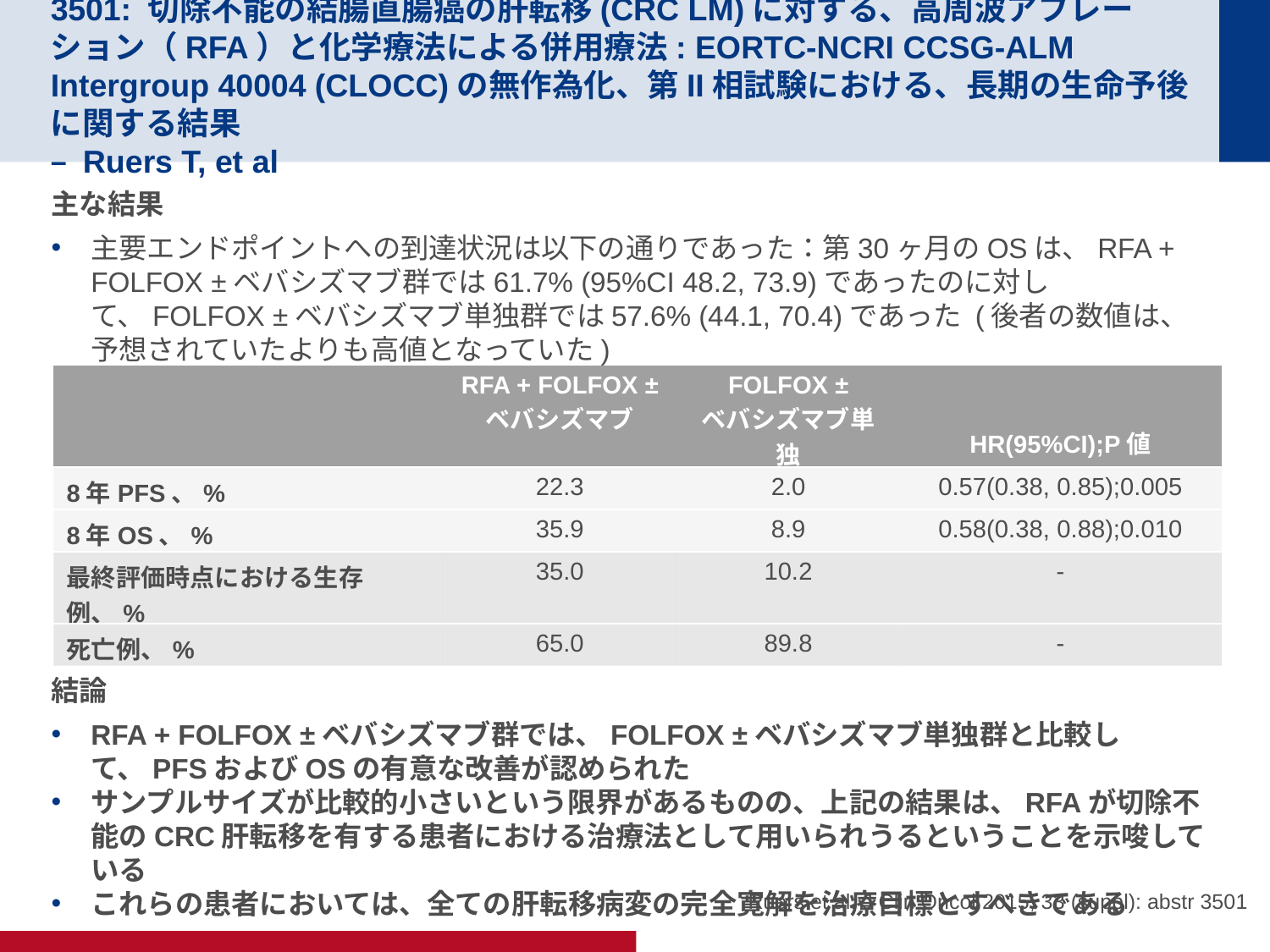

# 3501: 切除不能の結腸直腸癌の肝転移(CRC LM)に対する、高周波アブレーション（RFA）と化学療法による併用療法: EORTC-NCRI CCSG-ALM Intergroup 40004 (CLOCC)の無作為化、第II相試験における、長期の生命予後に関する結果 – Ruers T, et al
主な結果
主要エンドポイントへの到達状況は以下の通りであった：第30ヶ月のOSは、RFA + FOLFOX ±ベバシズマブ群では61.7% (95%CI 48.2, 73.9)であったのに対して、FOLFOX ±ベバシズマブ単独群では57.6% (44.1, 70.4)であった (後者の数値は、予想されていたよりも高値となっていた)

結論
RFA + FOLFOX ±ベバシズマブ群では、FOLFOX ±ベバシズマブ単独群と比較して、PFSおよびOSの有意な改善が認められた
サンプルサイズが比較的小さいという限界があるものの、上記の結果は、RFAが切除不能のCRC肝転移を有する患者における治療法として用いられうるということを示唆している
これらの患者においては、全ての肝転移病変の完全寛解を治療目標とすべきである
|  | RFA + FOLFOX ± ベバシズマブ | FOLFOX ± ベバシズマブ単独 | HR(95%CI);P値 |
| --- | --- | --- | --- |
| 8年PFS、% | 22.3 | 2.0 | 0.57(0.38, 0.85);0.005 |
| 8年OS、% | 35.9 | 8.9 | 0.58(0.38, 0.88);0.010 |
| 最終評価時点における生存例、% | 35.0 | 10.2 | - |
| 死亡例、% | 65.0 | 89.8 | - |
Ruers et al. J Clin Oncol 2015; 33 (suppl): abstr 3501